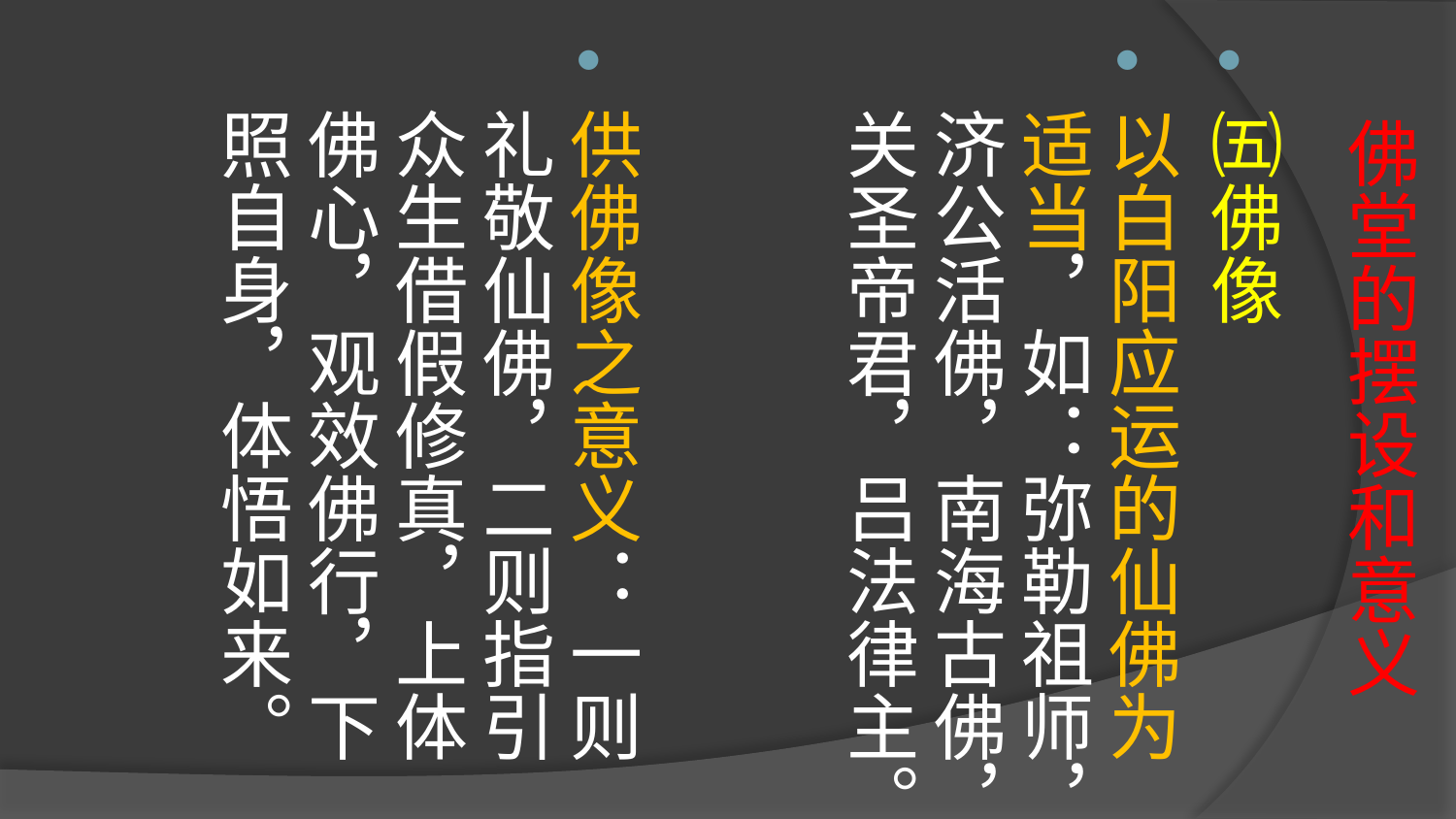

# 佛堂的摆设和意义
㈤佛像
以白阳应运的仙佛为适当，如：弥勒祖师，济公活佛，南海古佛，关圣帝君，吕法律主。
供佛像之意义：一则礼敬仙佛，二则指引众生借假修真，上体佛心，观效佛行，下照自身，体悟如来。